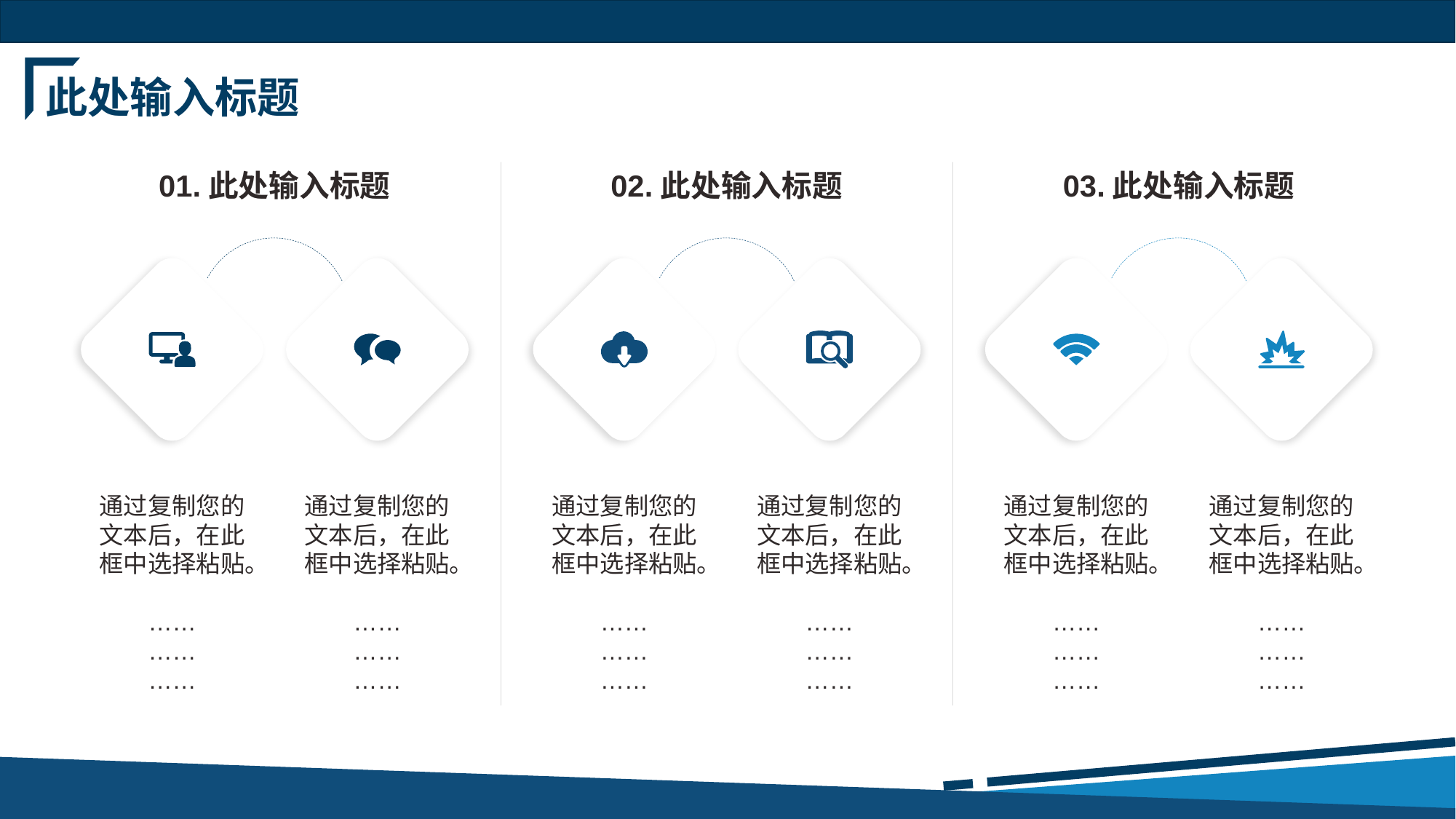

此处输入标题
01.此处输入标题

通过复制您的文本后，在此框中选择粘贴。

……
……
……
通过复制您的文本后，在此框中选择粘贴。

……
……
……
02.此处输入标题

通过复制您的文本后，在此框中选择粘贴。

……
……
……
通过复制您的文本后，在此框中选择粘贴。

……
……
……
03.此处输入标题

通过复制您的文本后，在此框中选择粘贴。

……
……
……
通过复制您的文本后，在此框中选择粘贴。

……
……
……